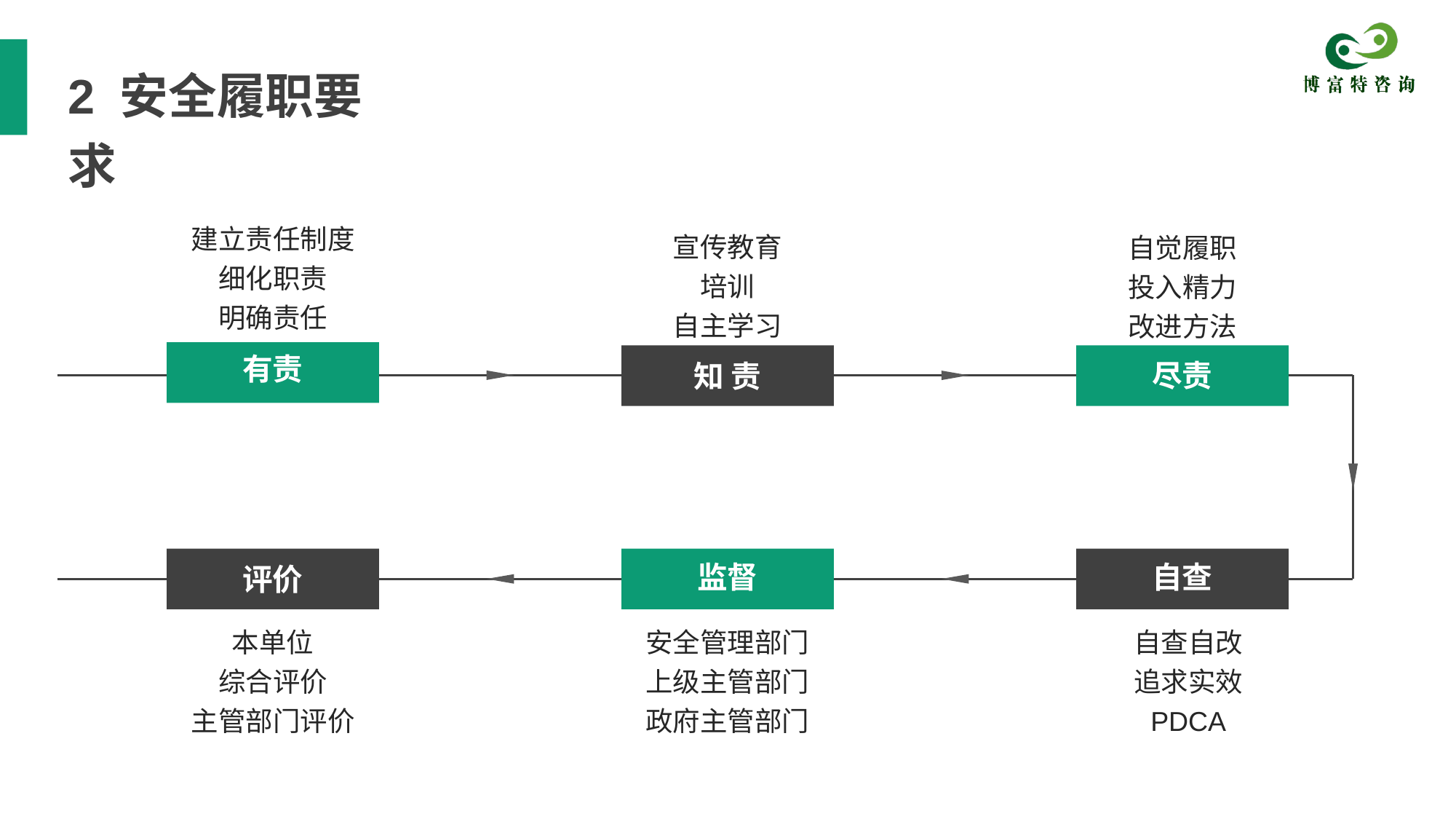

2 安全履职要求
建立责任制度
细化职责
明确责任
宣传教育
培训
自主学习
自觉履职
投入精力
改进方法

有责

尽责
知 责

监督
自查
评价

本单位
综合评价
主管部门评价
安全管理部门
上级主管部门
政府主管部门
自查自改
追求实效
PDCA